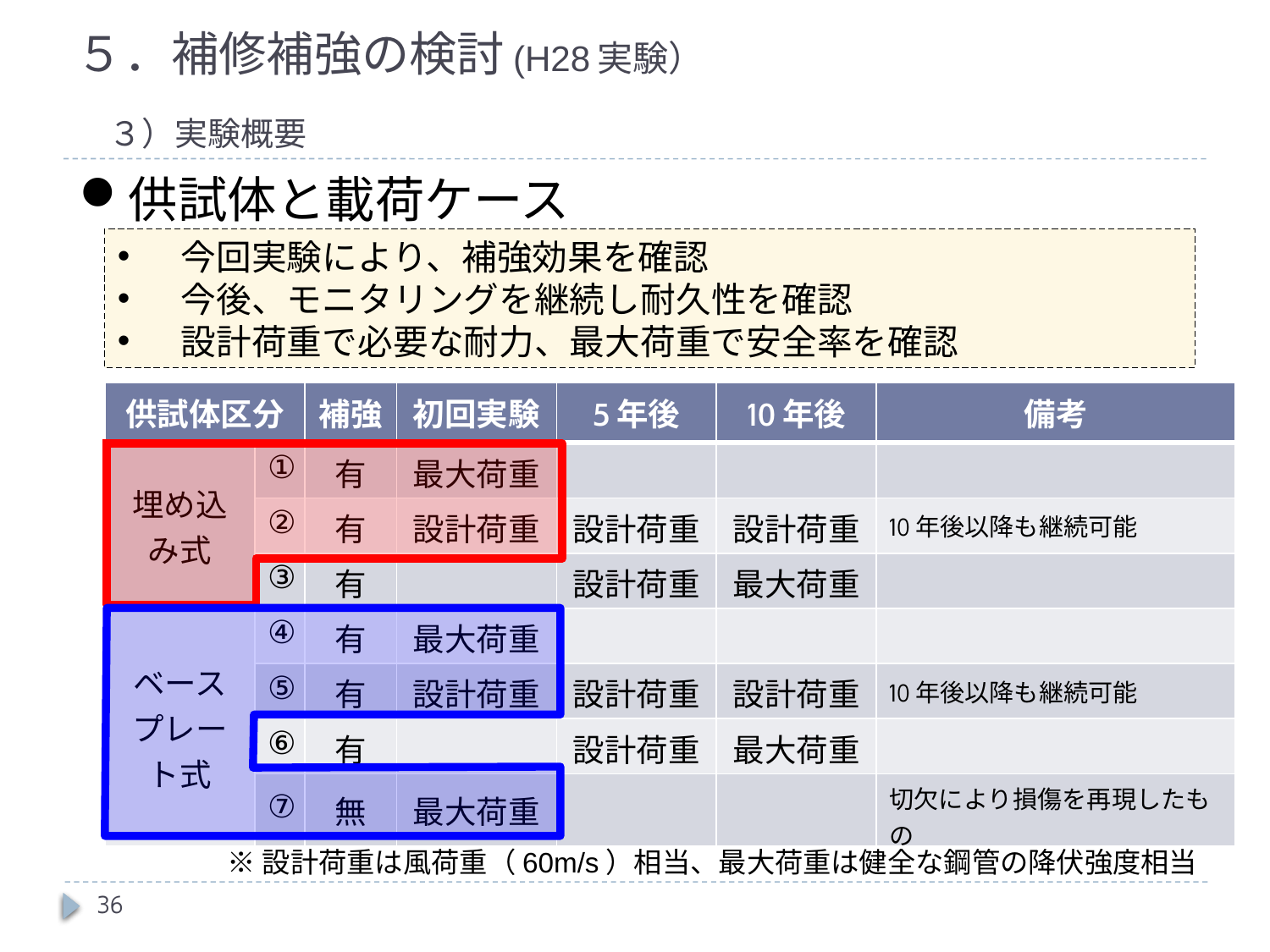

５．補修補強の検討(H28実験）
　３）実験概要
供試体と載荷ケース
今回実験により、補強効果を確認
今後、モニタリングを継続し耐久性を確認
設計荷重で必要な耐力、最大荷重で安全率を確認
| 供試体区分 |  | 補強 | 初回実験 | 5年後 | 10年後 | 備考 |
| --- | --- | --- | --- | --- | --- | --- |
| 埋め込み式 | ① | 有 | 最大荷重 |  |  |  |
|  | ② | 有 | 設計荷重 | 設計荷重 | 設計荷重 | 10年後以降も継続可能 |
|  | ③ | 有 |  | 設計荷重 | 最大荷重 |  |
| ベース プレート式 | ④ | 有 | 最大荷重 |  |  |  |
|  | ⑤ | 有 | 設計荷重 | 設計荷重 | 設計荷重 | 10年後以降も継続可能 |
|  | ⑥ | 有 |  | 設計荷重 | 最大荷重 |  |
|  | ⑦ | 無 | 最大荷重 |  |  | 切欠により損傷を再現したもの |

※設計荷重は風荷重（60m/s）相当、最大荷重は健全な鋼管の降伏強度相当
36